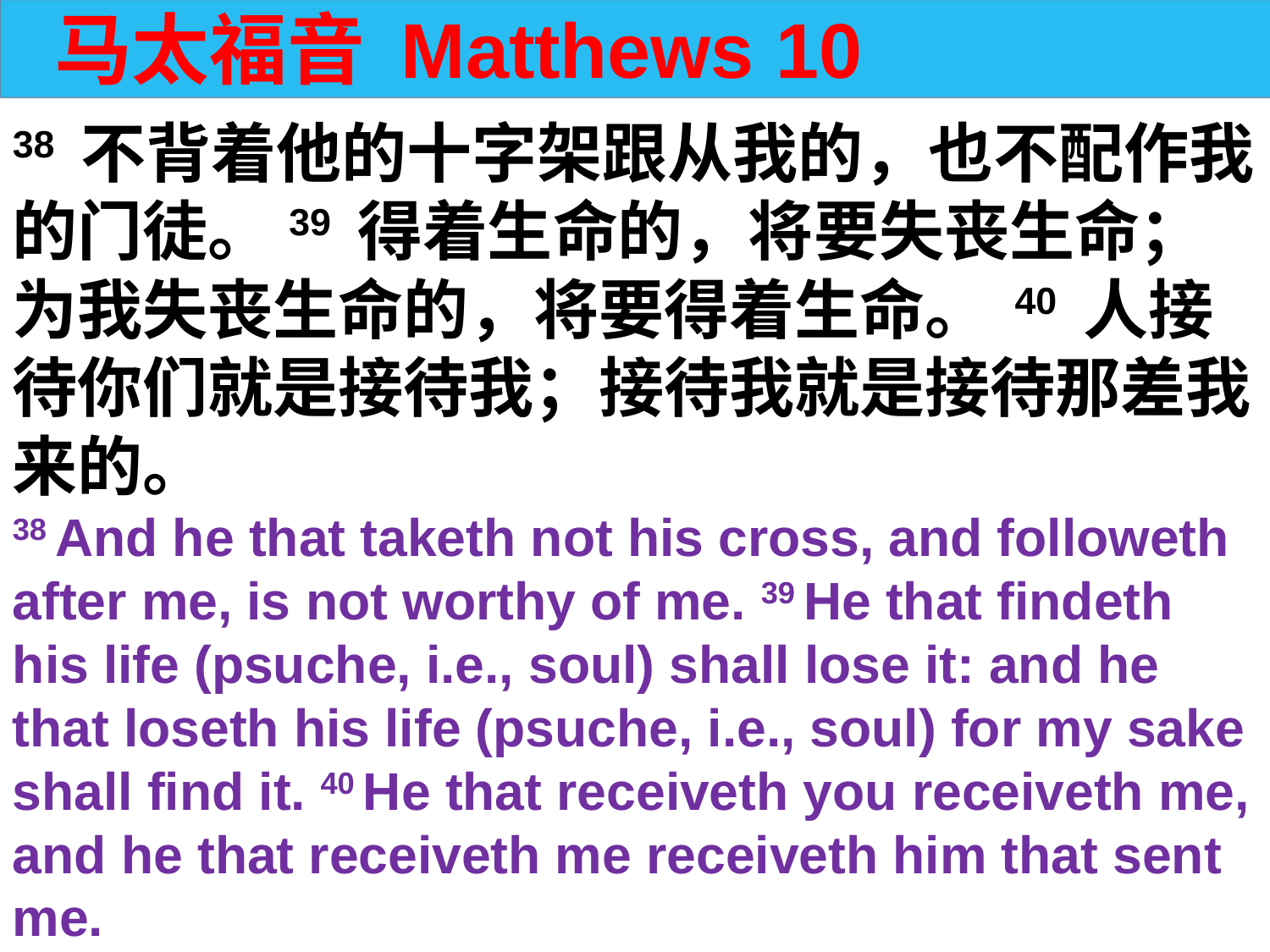

马太福音 Matthews 10
38 不背着他的十字架跟从我的，也不配作我的门徒。39 得着生命的，将要失丧生命；为我失丧生命的，将要得着生命。 40 人接待你们就是接待我；接待我就是接待那差我来的。
38 And he that taketh not his cross, and followeth after me, is not worthy of me. 39 He that findeth his life (psuche, i.e., soul) shall lose it: and he that loseth his life (psuche, i.e., soul) for my sake shall find it. 40 He that receiveth you receiveth me, and he that receiveth me receiveth him that sent me.